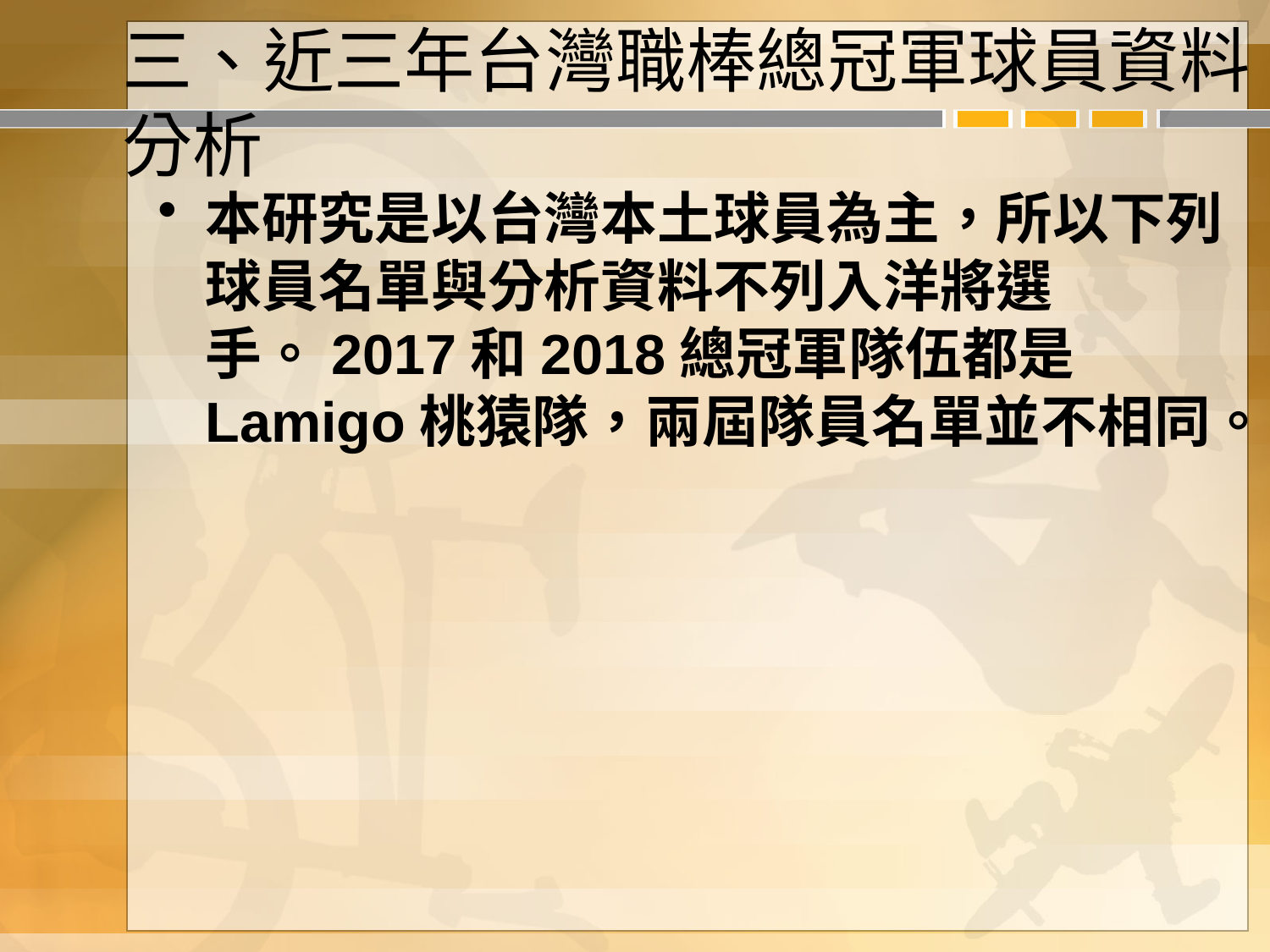

# 三、近三年台灣職棒總冠軍球員資料分析
本研究是以台灣本土球員為主，所以下列球員名單與分析資料不列入洋將選手。2017和2018總冠軍隊伍都是Lamigo桃猿隊，兩屆隊員名單並不相同。